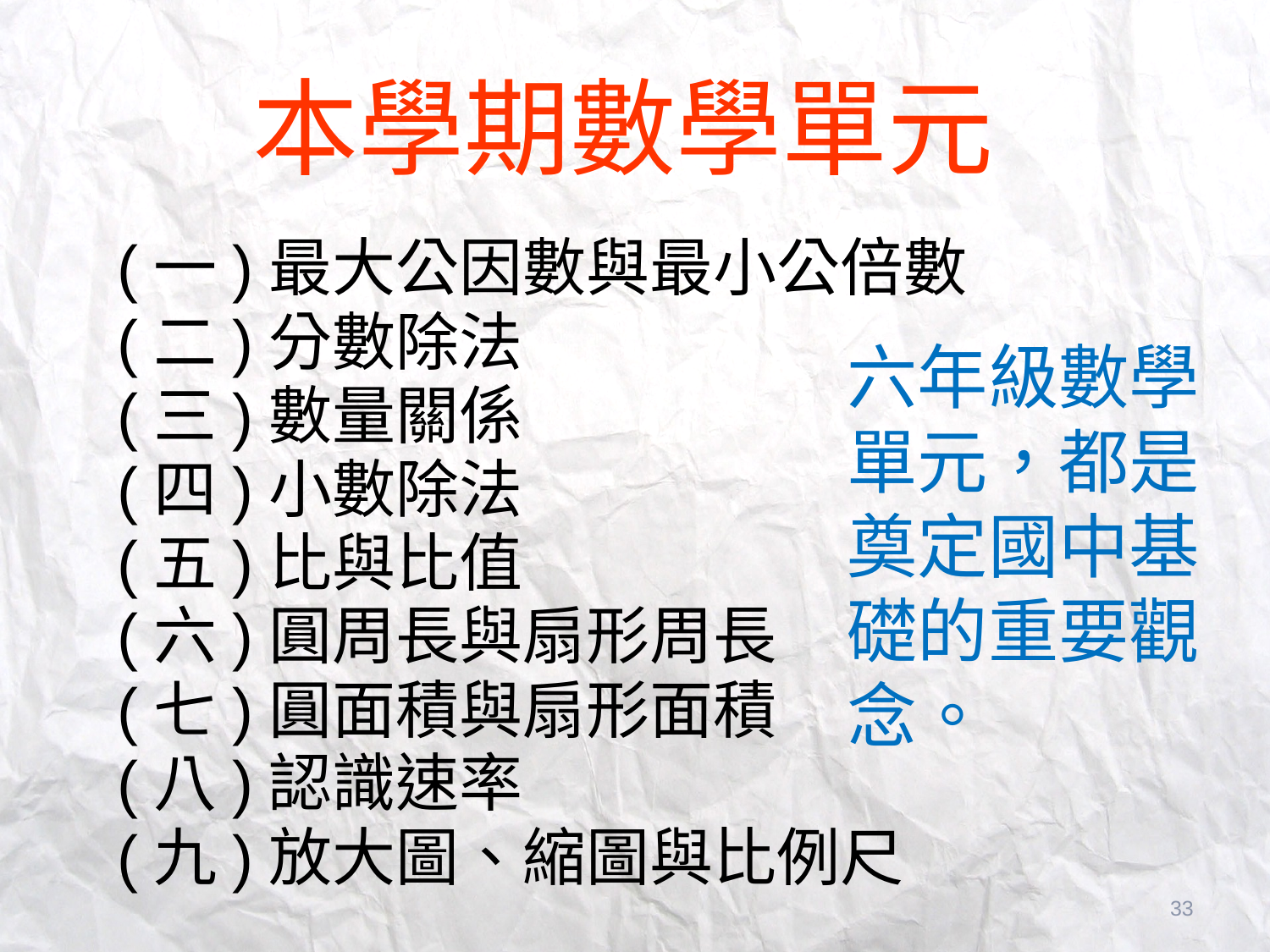

# 本學期數學單元
(一)最大公因數與最小公倍數
(二)分數除法
(三)數量關係
(四)小數除法
(五)比與比值
(六)圓周長與扇形周長
(七)圓面積與扇形面積
(八)認識速率
(九)放大圖、縮圖與比例尺
六年級數學單元，都是奠定國中基礎的重要觀念。
33